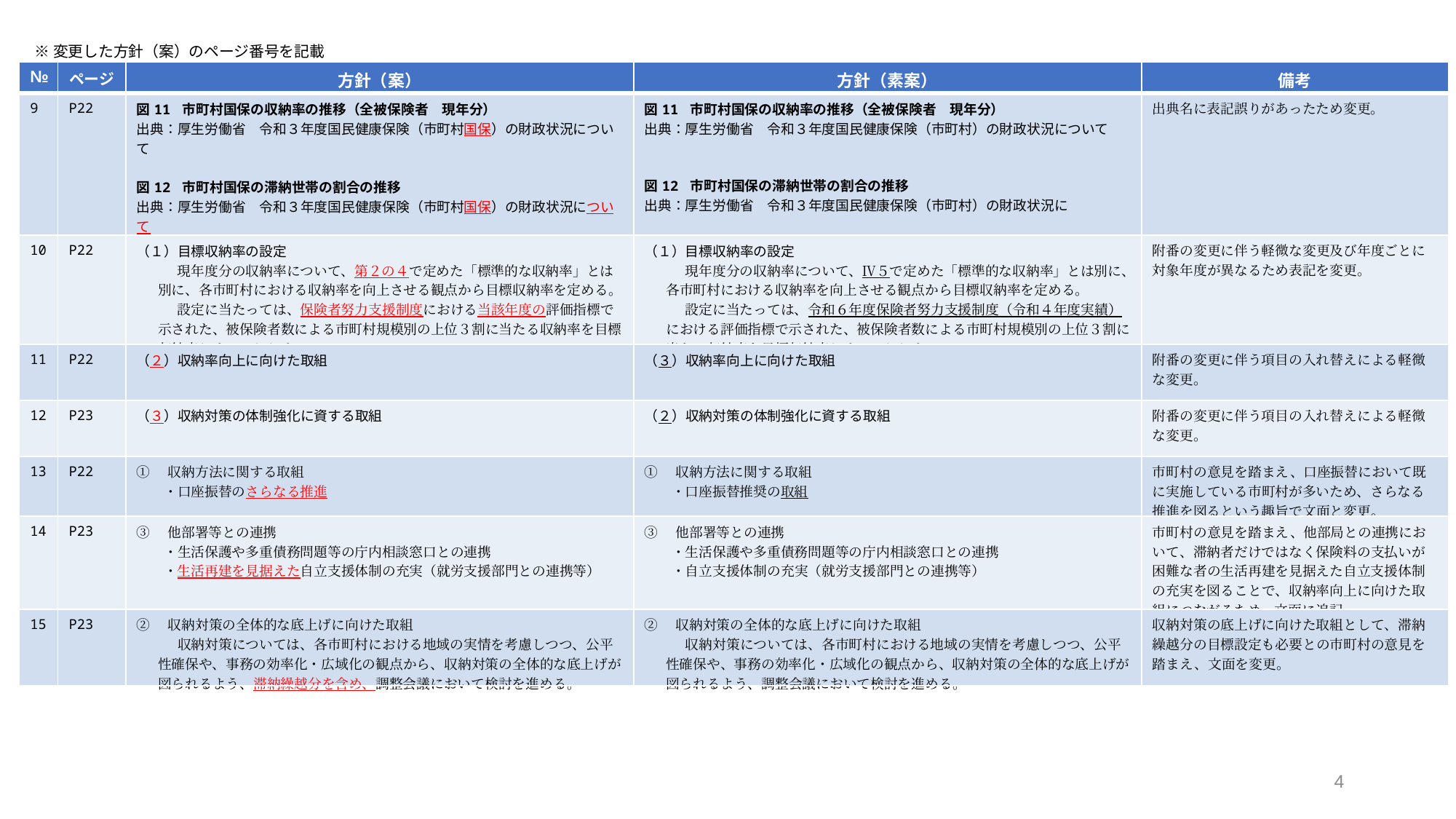

令和５年11月14日
第74回事業運営検討WG
※変更した方針（案）のページ番号を記載
| № | ページ | 方針（案） | 方針（素案） | 備考 |
| --- | --- | --- | --- | --- |
| 9 | P22 | 図11 市町村国保の収納率の推移（全被保険者　現年分） 出典：厚生労働省　令和３年度国民健康保険（市町村国保）の財政状況について 図12 市町村国保の滞納世帯の割合の推移 出典：厚生労働省　令和３年度国民健康保険（市町村国保）の財政状況について ※令和４年度は速報値 | 図11 市町村国保の収納率の推移（全被保険者　現年分） 出典：厚生労働省　令和３年度国民健康保険（市町村）の財政状況について 図12 市町村国保の滞納世帯の割合の推移 出典：厚生労働省　令和３年度国民健康保険（市町村）の財政状況に | 出典名に表記誤りがあったため変更。 |
| 10 | P22 | （１）目標収納率の設定 　　　現年度分の収納率について、第２の４で定めた「標準的な収納率」とは別に、各市町村における収納率を向上させる観点から目標収納率を定める。 　　　設定に当たっては、保険者努力支援制度における当該年度の評価指標で示された、被保険者数による市町村規模別の上位３割に当たる収納率を目標収納率とすることとする。 | （１）目標収納率の設定 　　　現年度分の収納率について、Ⅳ５で定めた「標準的な収納率」とは別に、各市町村における収納率を向上させる観点から目標収納率を定める。 　　　設定に当たっては、令和６年度保険者努力支援制度（令和４年度実績）における評価指標で示された、被保険者数による市町村規模別の上位３割に当たる収納率を目標収納率とすることとする。 | 附番の変更に伴う軽微な変更及び年度ごとに対象年度が異なるため表記を変更。 |
| 11 | P22 | （２）収納率向上に向けた取組 | （３）収納率向上に向けた取組 | 附番の変更に伴う項目の入れ替えによる軽微な変更。 |
| 12 | P23 | （３）収納対策の体制強化に資する取組 | （２）収納対策の体制強化に資する取組 | 附番の変更に伴う項目の入れ替えによる軽微な変更。 |
| 13 | P22 | ①　収納方法に関する取組 　　・口座振替のさらなる推進 | ①　収納方法に関する取組 　　・口座振替推奨の取組 | 市町村の意見を踏まえ、口座振替において既に実施している市町村が多いため、さらなる推進を図るという趣旨で文面と変更。 |
| 14 | P23 | ③　他部署等との連携 　　・生活保護や多重債務問題等の庁内相談窓口との連携 　　・生活再建を見据えた自立支援体制の充実（就労支援部門との連携等） | ③　他部署等との連携 　　・生活保護や多重債務問題等の庁内相談窓口との連携 　　・自立支援体制の充実（就労支援部門との連携等） | 市町村の意見を踏まえ、他部局との連携において、滞納者だけではなく保険料の支払いが困難な者の生活再建を見据えた自立支援体制の充実を図ることで、収納率向上に向けた取組につながるため、文面に追記。 |
| 15 | P23 | ②　収納対策の全体的な底上げに向けた取組 　　　収納対策については、各市町村における地域の実情を考慮しつつ、公平性確保や、事務の効率化・広域化の観点から、収納対策の全体的な底上げが図られるよう、滞納繰越分を含め、調整会議において検討を進める。 | ②　収納対策の全体的な底上げに向けた取組 　　　収納対策については、各市町村における地域の実情を考慮しつつ、公平性確保や、事務の効率化・広域化の観点から、収納対策の全体的な底上げが図られるよう、調整会議において検討を進める。 | 収納対策の底上げに向けた取組として、滞納繰越分の目標設定も必要との市町村の意見を踏まえ、文面を変更。 |
資料●
4